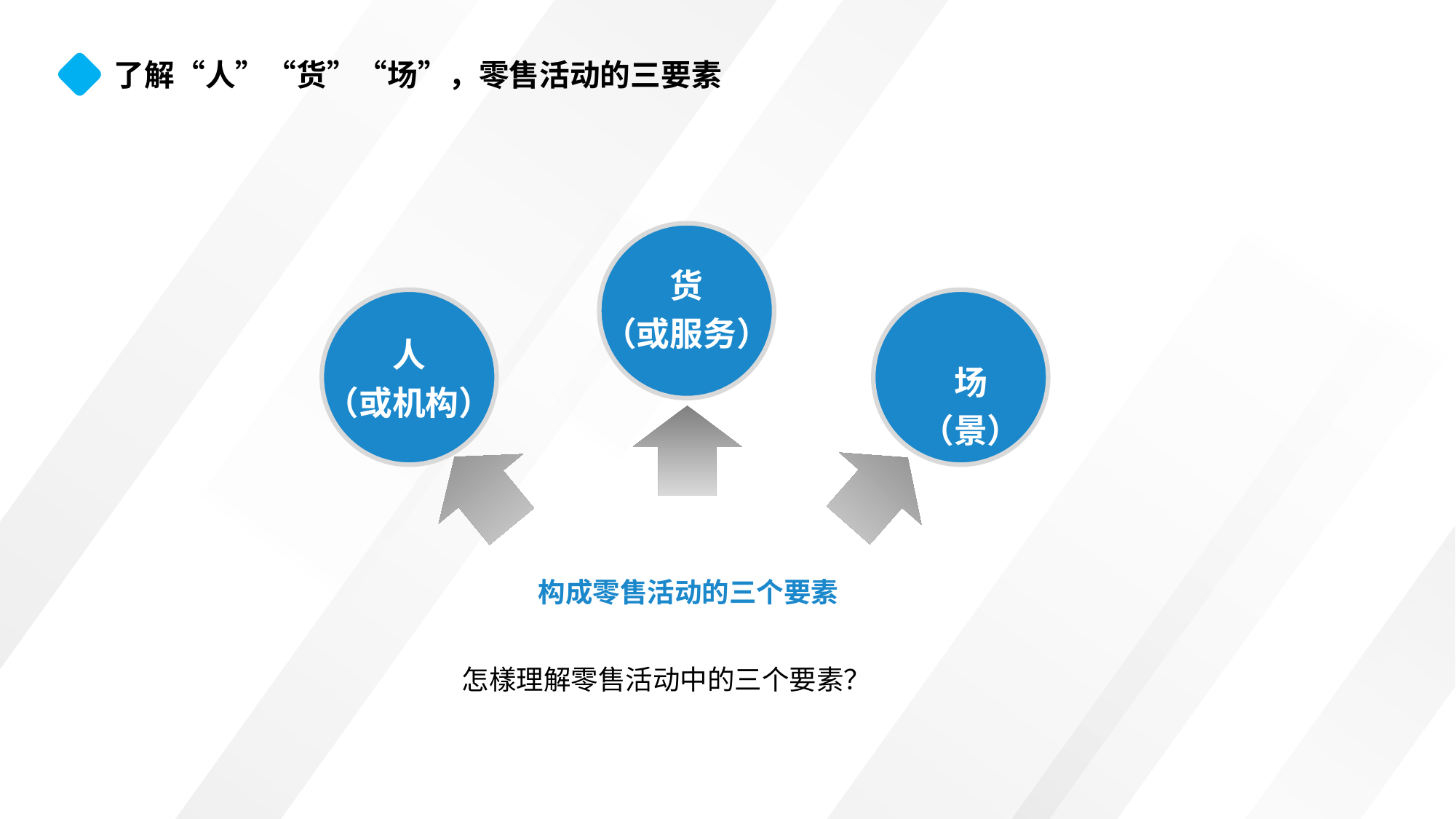

了解“人”“货”“场”，零售活动的三要素

货
（或服务）

人
（或机构）

场（景）

构成零售活动的三个要素
怎樣理解零售活动中的三个要素？